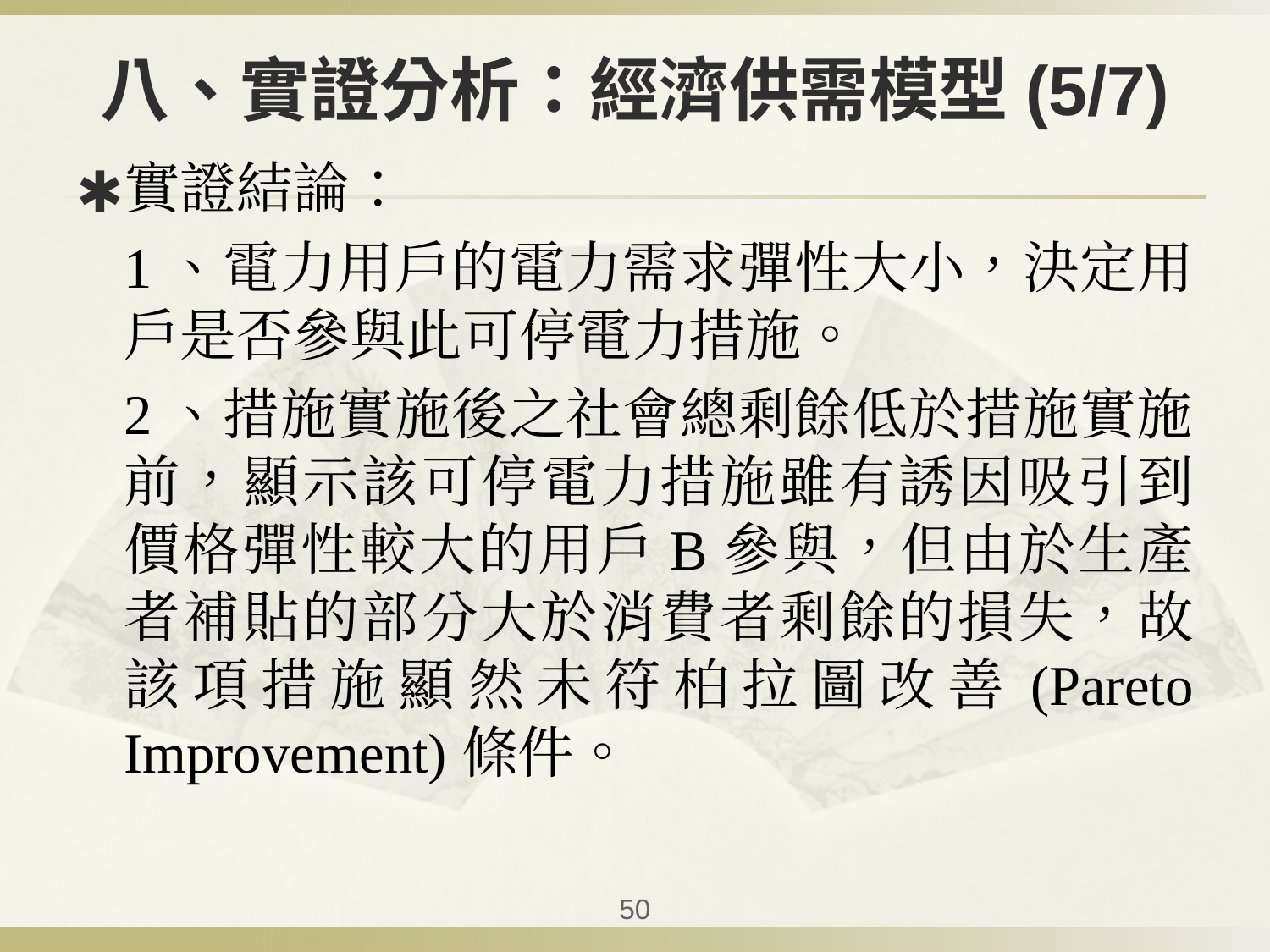

# 八、實證分析：經濟供需模型(5/7)
實證結論：
	1、電力用戶的電力需求彈性大小，決定用戶是否參與此可停電力措施。
	2、措施實施後之社會總剩餘低於措施實施前，顯示該可停電力措施雖有誘因吸引到價格彈性較大的用戶B參與，但由於生產者補貼的部分大於消費者剩餘的損失，故該項措施顯然未符柏拉圖改善(Pareto Improvement)條件。
50